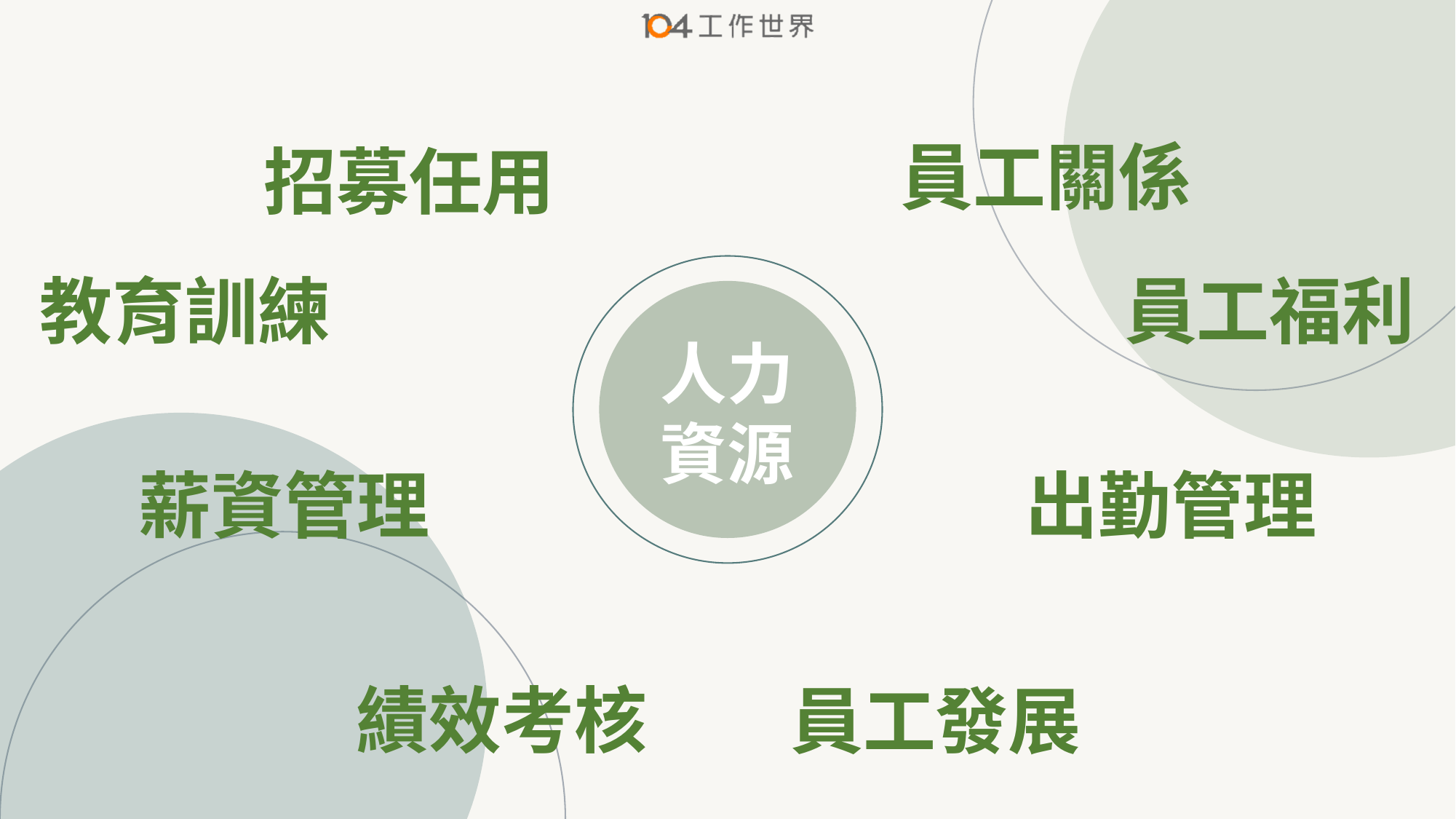

員工關係
招募任用

員工福利
教育訓練

人力
資源

出勤管理
薪資管理

績效考核
員工發展